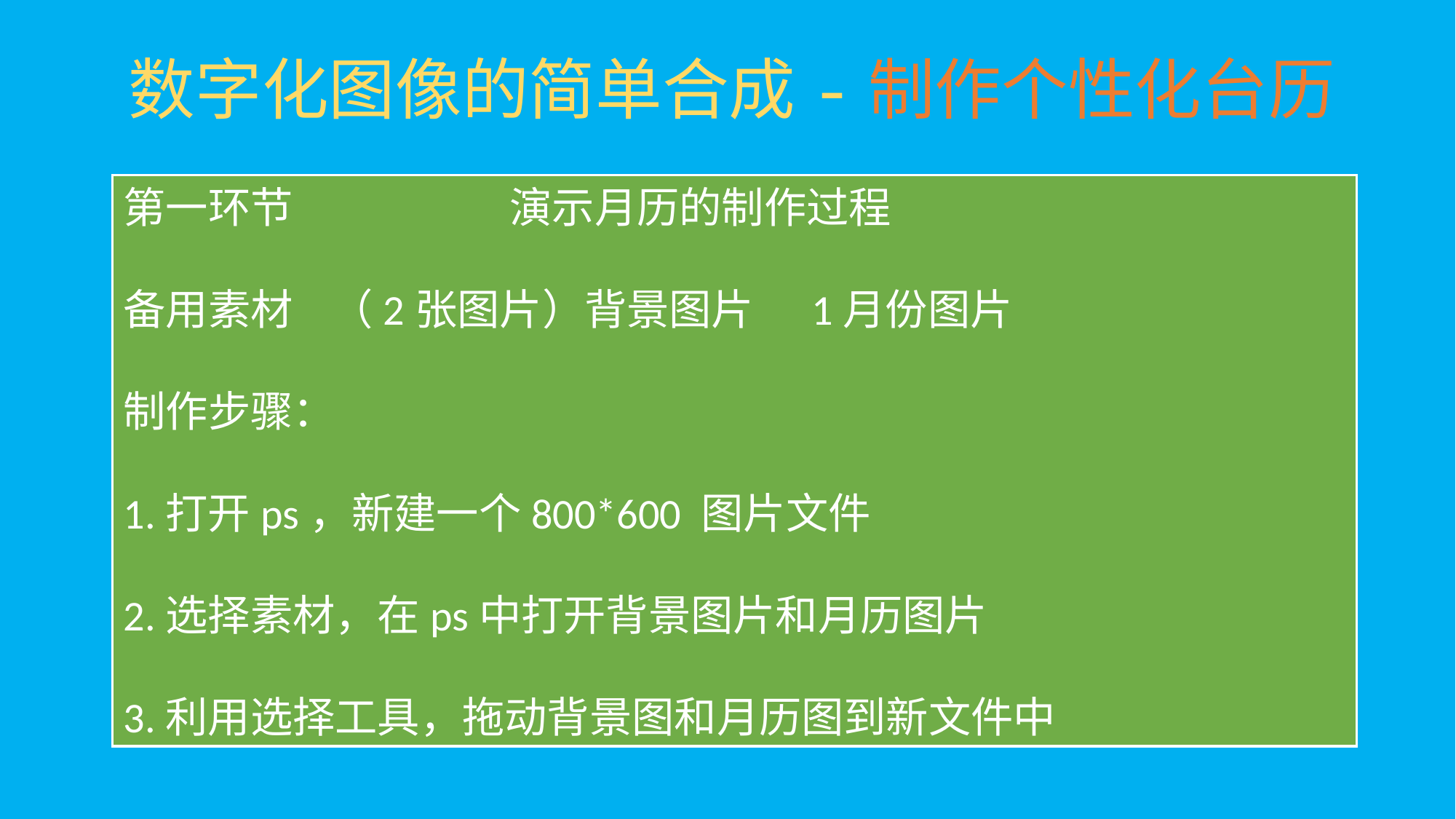

数字化图像的简单合成-制作个性化台历
第一环节                       演示月历的制作过程

备用素材    （2张图片）背景图片     1月份图片

制作步骤：

1.打开ps，新建一个800*600 图片文件

2.选择素材，在ps中打开背景图片和月历图片

3.利用选择工具，拖动背景图和月历图到新文件中